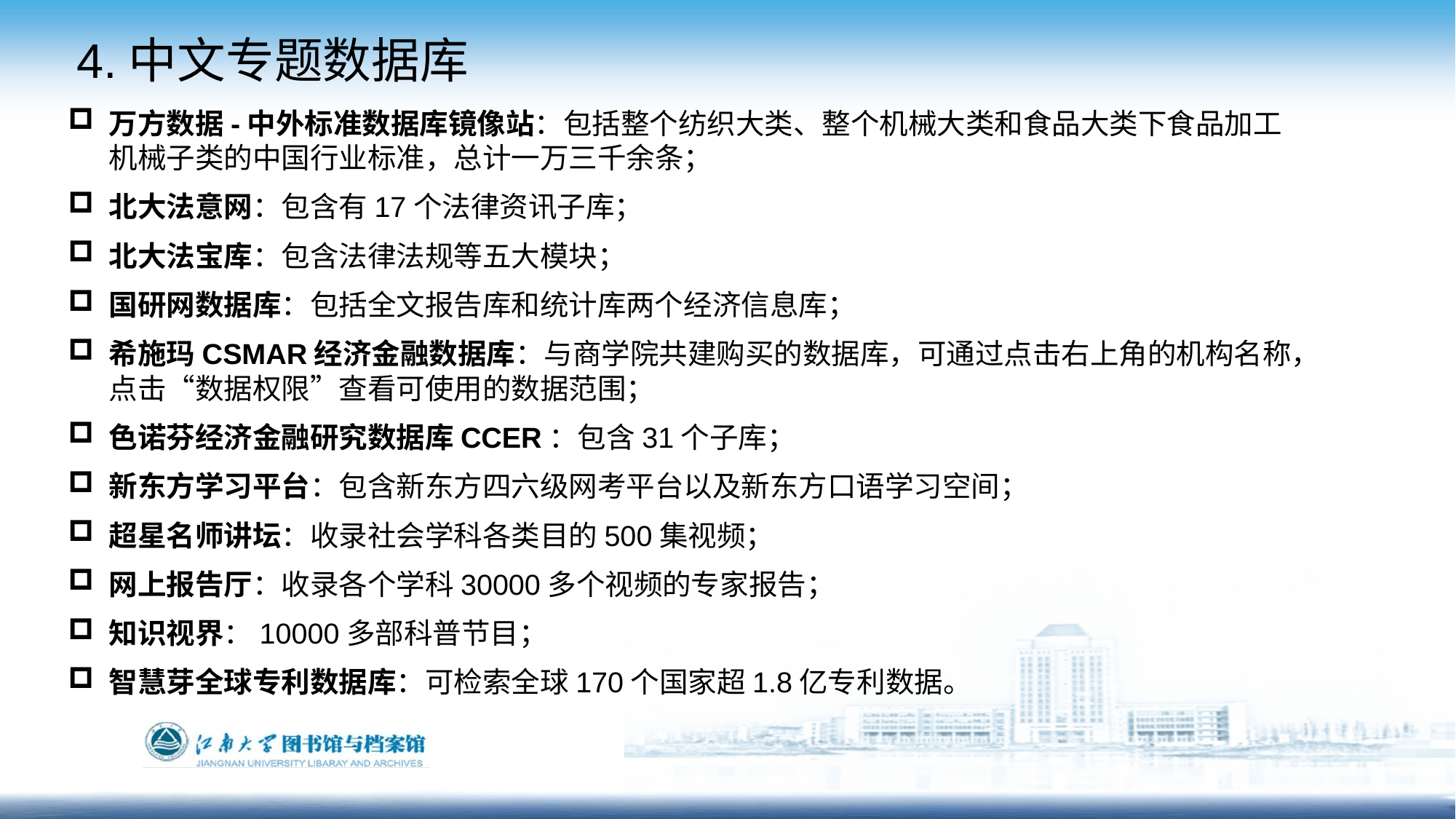

4.中文专题数据库
万方数据-中外标准数据库镜像站：包括整个纺织大类、整个机械大类和食品大类下食品加工机械子类的中国行业标准，总计一万三千余条；
北大法意网：包含有17个法律资讯子库；
北大法宝库：包含法律法规等五大模块；
国研网数据库：包括全文报告库和统计库两个经济信息库；
希施玛CSMAR经济金融数据库：与商学院共建购买的数据库，可通过点击右上角的机构名称，点击“数据权限”查看可使用的数据范围；
色诺芬经济金融研究数据库CCER：包含31个子库；
新东方学习平台：包含新东方四六级网考平台以及新东方口语学习空间；
超星名师讲坛：收录社会学科各类目的500集视频；
网上报告厅：收录各个学科30000多个视频的专家报告；
知识视界：10000多部科普节目；
智慧芽全球专利数据库：可检索全球170个国家超1.8亿专利数据。